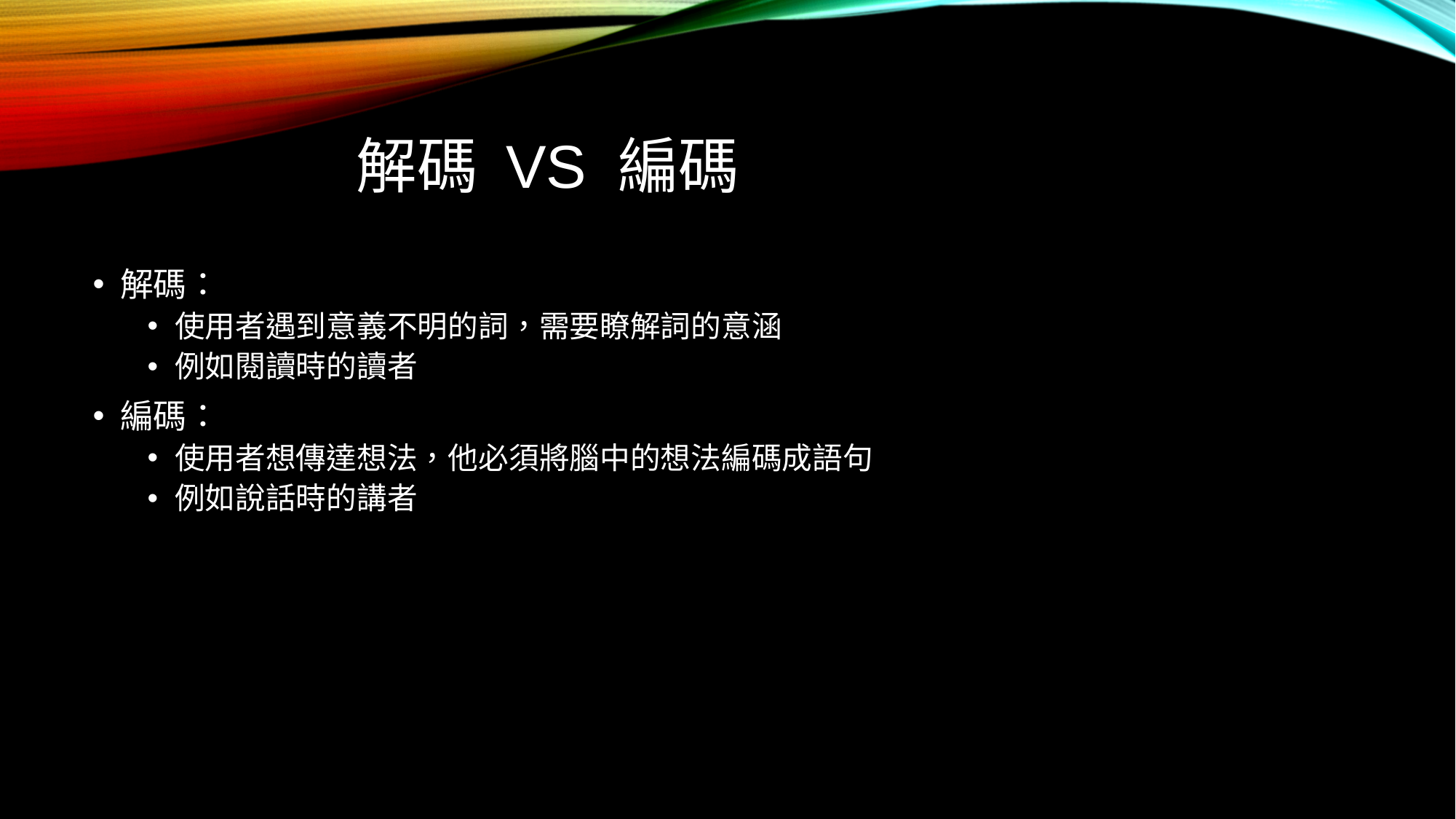

# 解碼 vs 編碼
解碼：
使用者遇到意義不明的詞，需要瞭解詞的意涵
例如閱讀時的讀者
編碼：
使用者想傳達想法，他必須將腦中的想法編碼成語句
例如說話時的講者